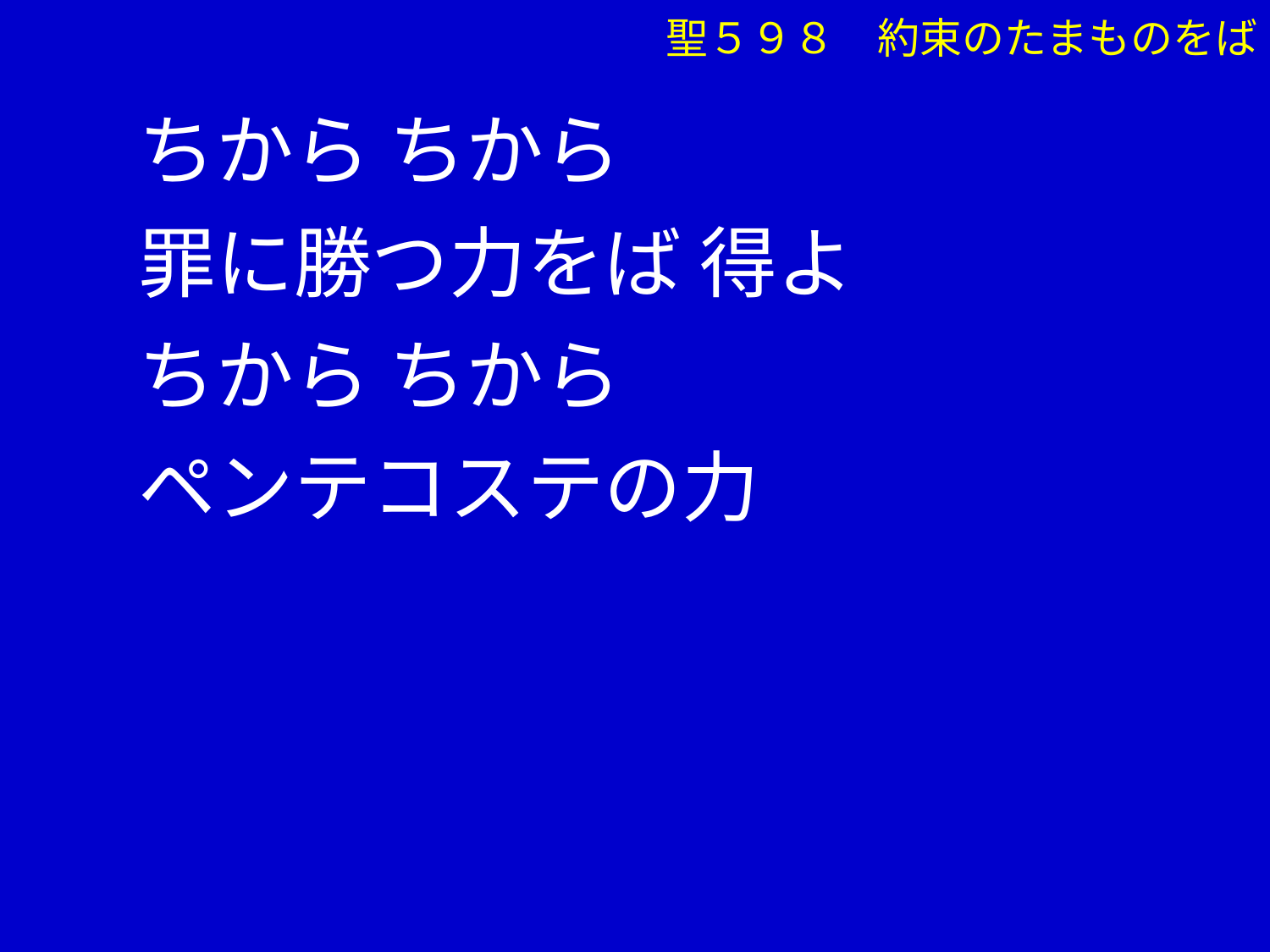

ちから ちから
 罪に勝つ力をば 得よ
 ちから ちから
 ペンテコステの力
聖５９８　約束のたまものをば